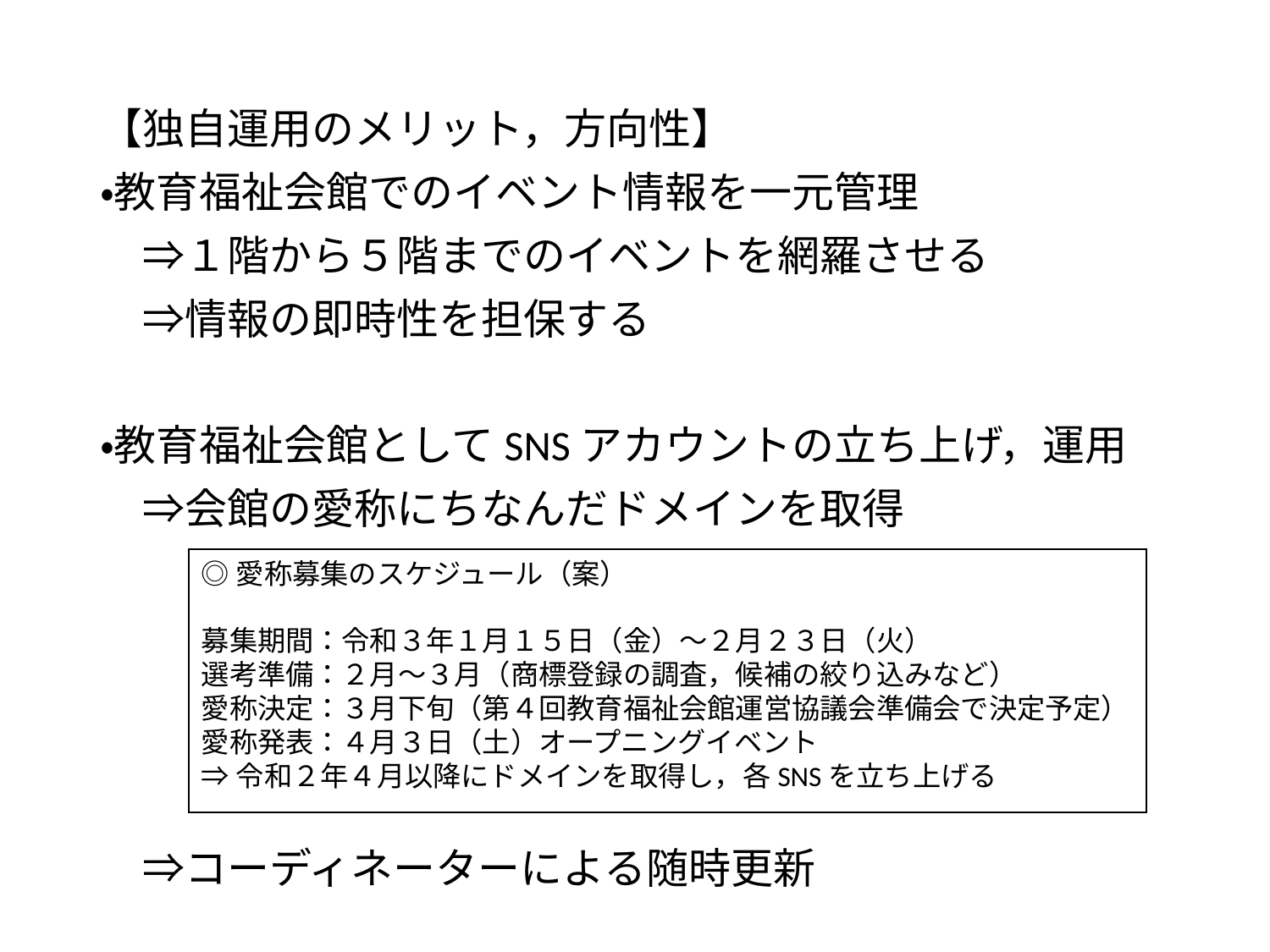

【独自運用のメリット，方向性】
・教育福祉会館でのイベント情報を一元管理
　⇒１階から５階までのイベントを網羅させる
　⇒情報の即時性を担保する

・教育福祉会館としてSNSアカウントの立ち上げ，運用
　⇒会館の愛称にちなんだドメインを取得

　⇒コーディネーターによる随時更新

◎愛称募集のスケジュール（案）

募集期間：令和３年１月１５日（金）～２月２３日（火）
選考準備：２月～３月（商標登録の調査，候補の絞り込みなど）
愛称決定：３月下旬（第４回教育福祉会館運営協議会準備会で決定予定）
愛称発表：４月３日（土）オープニングイベント
⇒令和２年４月以降にドメインを取得し，各SNSを立ち上げる